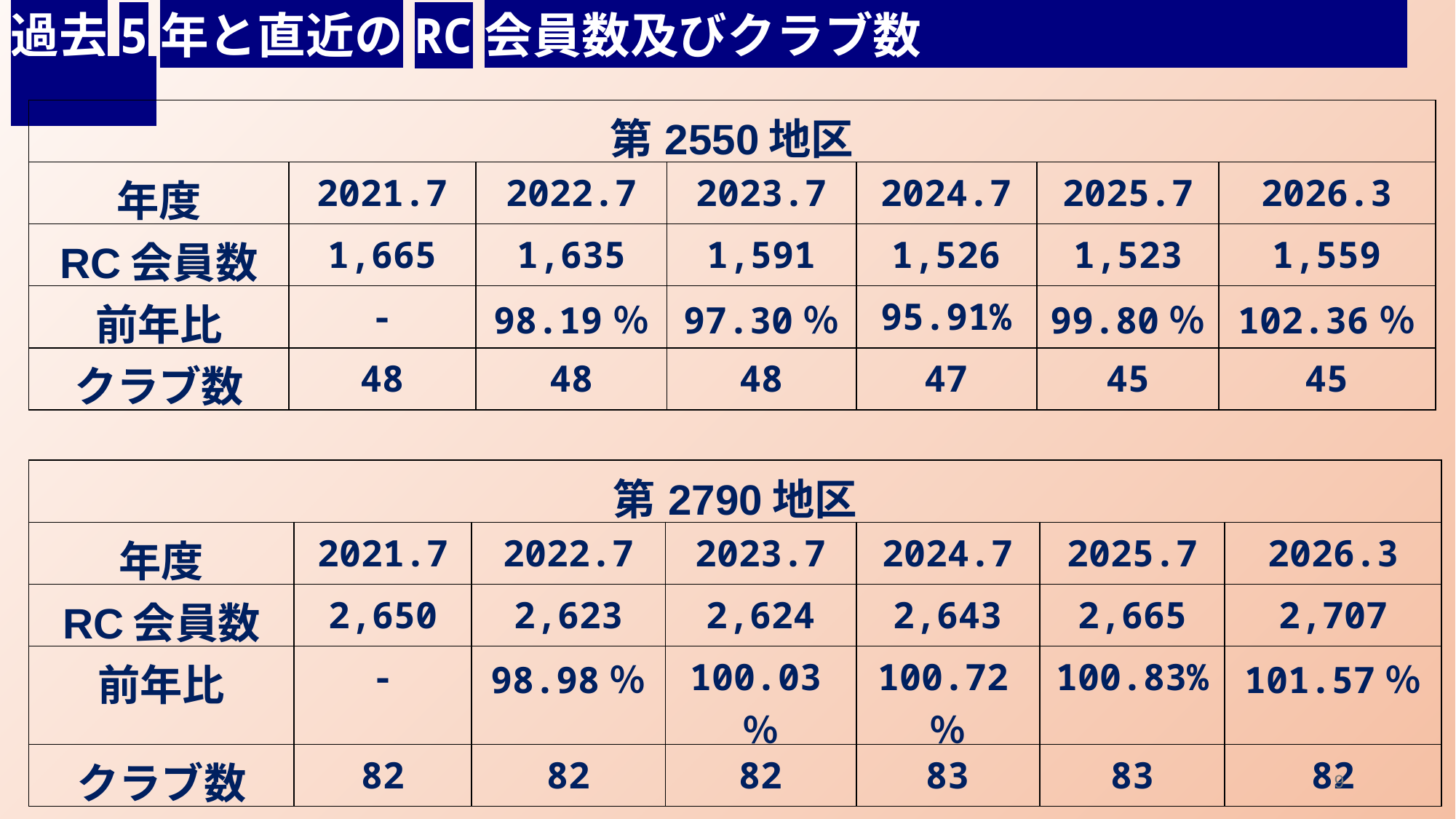

過去5年と直近のRC会員数及びクラブ数
| 第2550地区 |  |  |  |  |  |  |
| --- | --- | --- | --- | --- | --- | --- |
| 年度 | 2021.7 | 2022.7 | 2023.7 | 2024.7 | 2025.7 | 2026.3 |
| RC会員数 | 1,665 | 1,635 | 1,591 | 1,526 | 1,523 | 1,559 |
| 前年比 | - | 98.19％ | 97.30％ | 95.91% | 99.80％ | 102.36％ |
| クラブ数 | 48 | 48 | 48 | 47 | 45 | 45 |

| 第2790地区 |  |  |  |  |  |  |
| --- | --- | --- | --- | --- | --- | --- |
| 年度 | 2021.7 | 2022.7 | 2023.7 | 2024.7 | 2025.7 | 2026.3 |
| RC会員数 | 2,650 | 2,623 | 2,624 | 2,643 | 2,665 | 2,707 |
| 前年比 | - | 98.98％ | 100.03％ | 100.72％ | 100.83% | 101.57％ |
| クラブ数 | 82 | 82 | 82 | 83 | 83 | 82 |

9